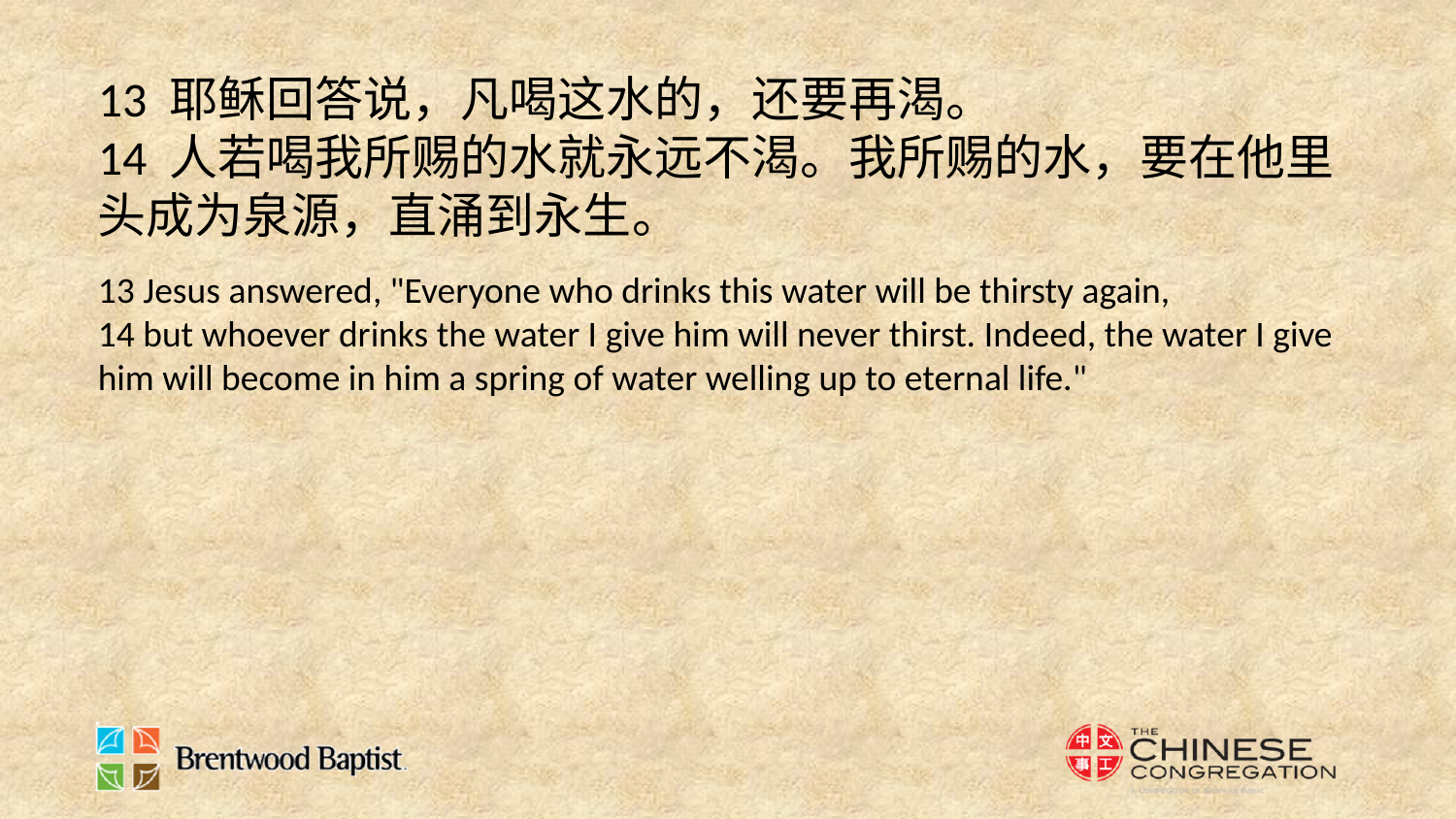

13 耶稣回答说，凡喝这水的，还要再渴。
14 人若喝我所赐的水就永远不渴。我所赐的水，要在他里头成为泉源，直涌到永生。

13 Jesus answered, "Everyone who drinks this water will be thirsty again,
14 but whoever drinks the water I give him will never thirst. Indeed, the water I give him will become in him a spring of water welling up to eternal life."